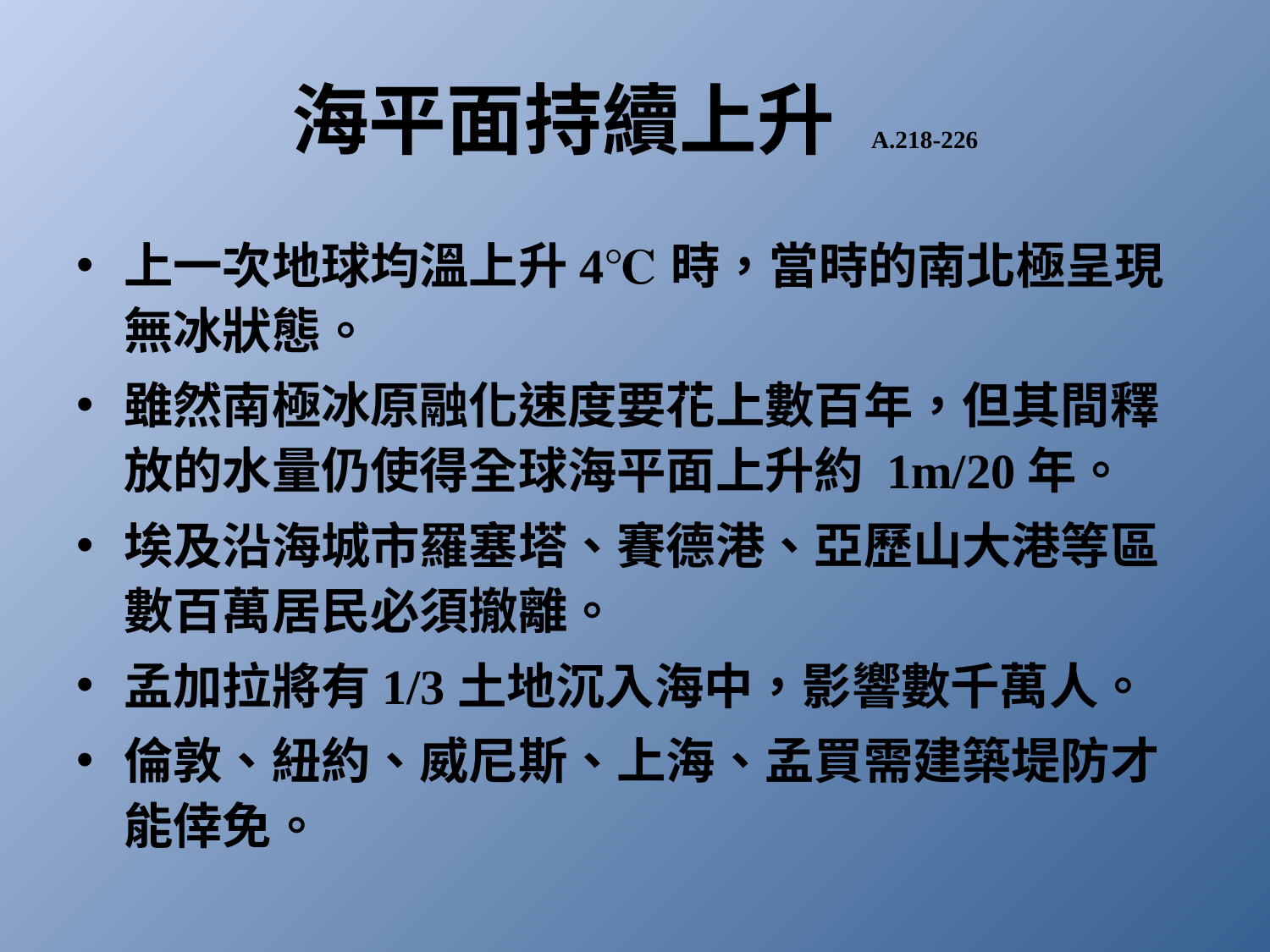

# 海平面持續上升 A.218-226
上一次地球均溫上升4℃時，當時的南北極呈現無冰狀態。
雖然南極冰原融化速度要花上數百年，但其間釋放的水量仍使得全球海平面上升約 1m/20年。
埃及沿海城市羅塞塔、賽德港、亞歷山大港等區數百萬居民必須撤離。
孟加拉將有1/3土地沉入海中，影響數千萬人。
倫敦、紐約、威尼斯、上海、孟買需建築堤防才能倖免。